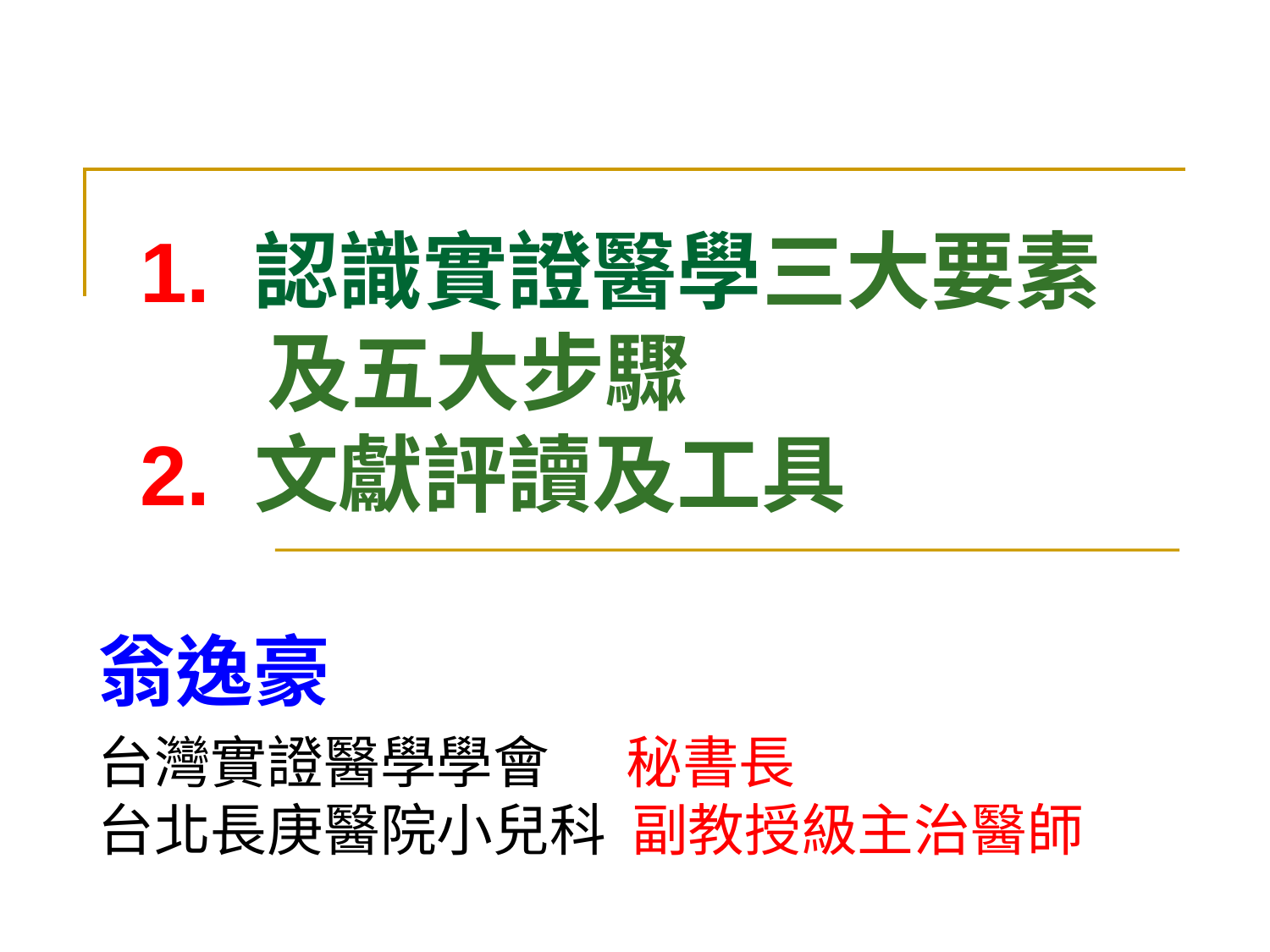

# 1. 認識實證醫學三大要素	及五大步驟 2. 文獻評讀及工具
翁逸豪
台灣實證醫學學會      秘書長
台北長庚醫院小兒科  副教授級主治醫師